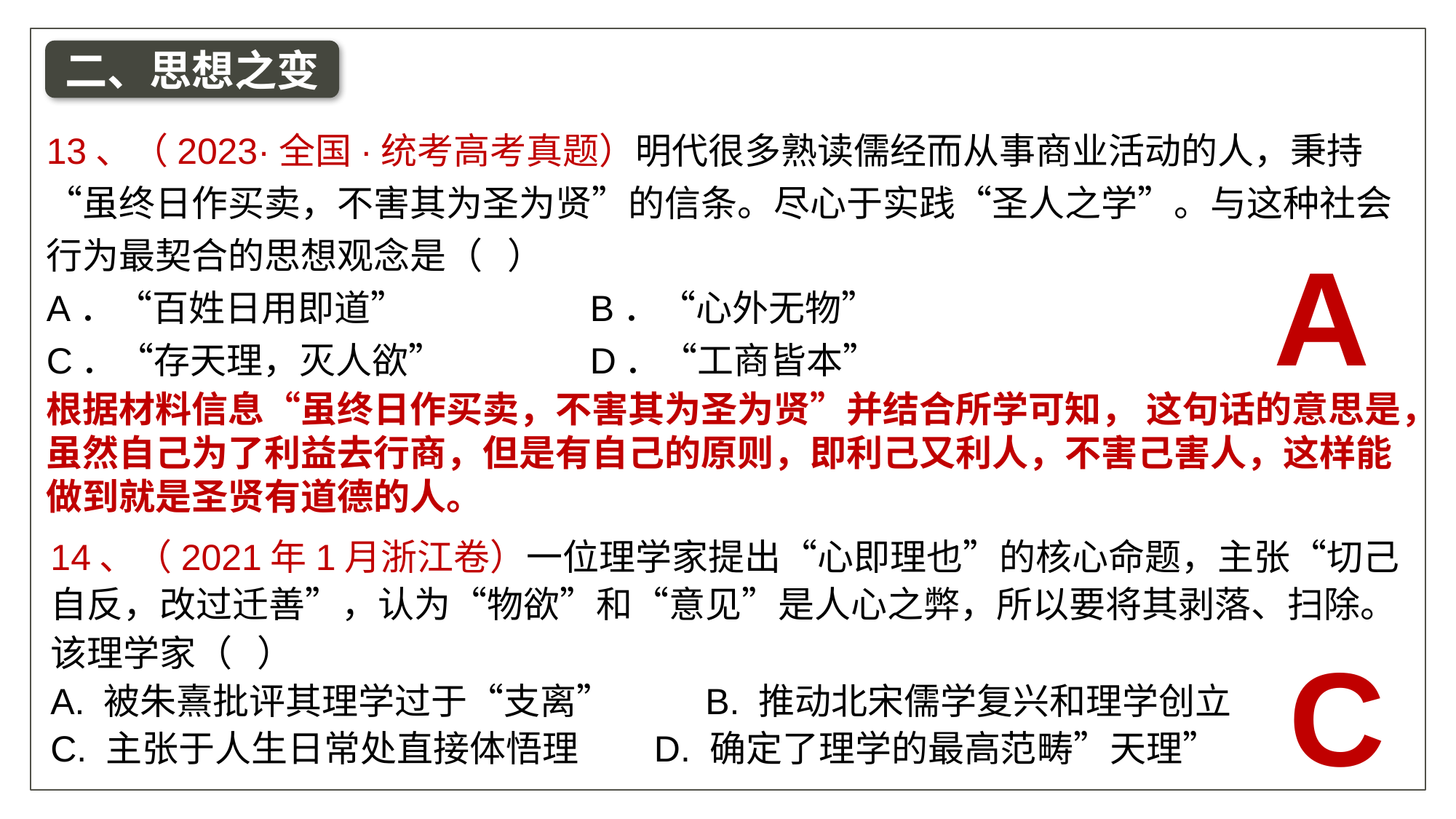

二、思想之变
13、（2023·全国·统考高考真题）明代很多熟读儒经而从事商业活动的人，秉持“虽终日作买卖，不害其为圣为贤”的信条。尽心于实践“圣人之学”。与这种社会行为最契合的思想观念是（   ）
A．“百姓日用即道”	            B．“心外无物”
C．“存天理，灭人欲”	            D．“工商皆本”
A
根据材料信息“虽终日作买卖，不害其为圣为贤”并结合所学可知， 这句话的意思是，虽然自己为了利益去行商，但是有自己的原则，即利己又利人，不害己害人，这样能做到就是圣贤有道德的人。
14、（2021年1月浙江卷）一位理学家提出“心即理也”的核心命题，主张“切己自反，改过迁善”，认为“物欲”和“意见”是人心之弊，所以要将其剥落、扫除。该理学家（   ）
A. 被朱熹批评其理学过于“支离”	B. 推动北宋儒学复兴和理学创立
C. 主张于人生日常处直接体悟理	      D. 确定了理学的最高范畴”天理”
C